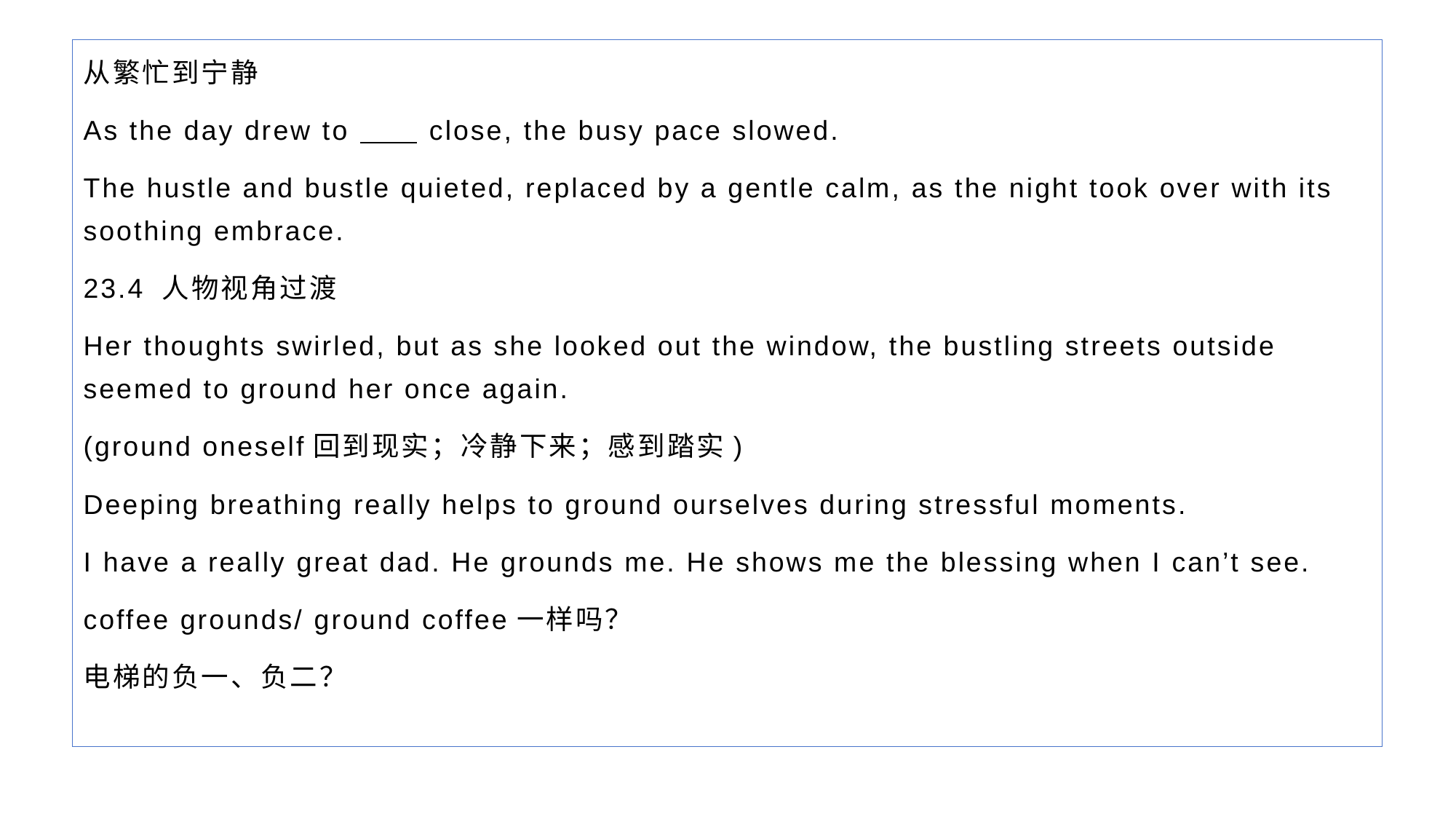

从繁忙到宁静
As the day drew to        close, the busy pace slowed.
The hustle and bustle quieted, replaced by a gentle calm, as the night took over with its soothing embrace.
23.4 人物视角过渡
Her thoughts swirled, but as she looked out the window, the bustling streets outside seemed to ground her once again.
(ground oneself回到现实；冷静下来；感到踏实)
Deeping breathing really helps to ground ourselves during stressful moments.
I have a really great dad. He grounds me. He shows me the blessing when I can’t see.
coffee grounds/ ground coffee一样吗？
电梯的负一、负二？